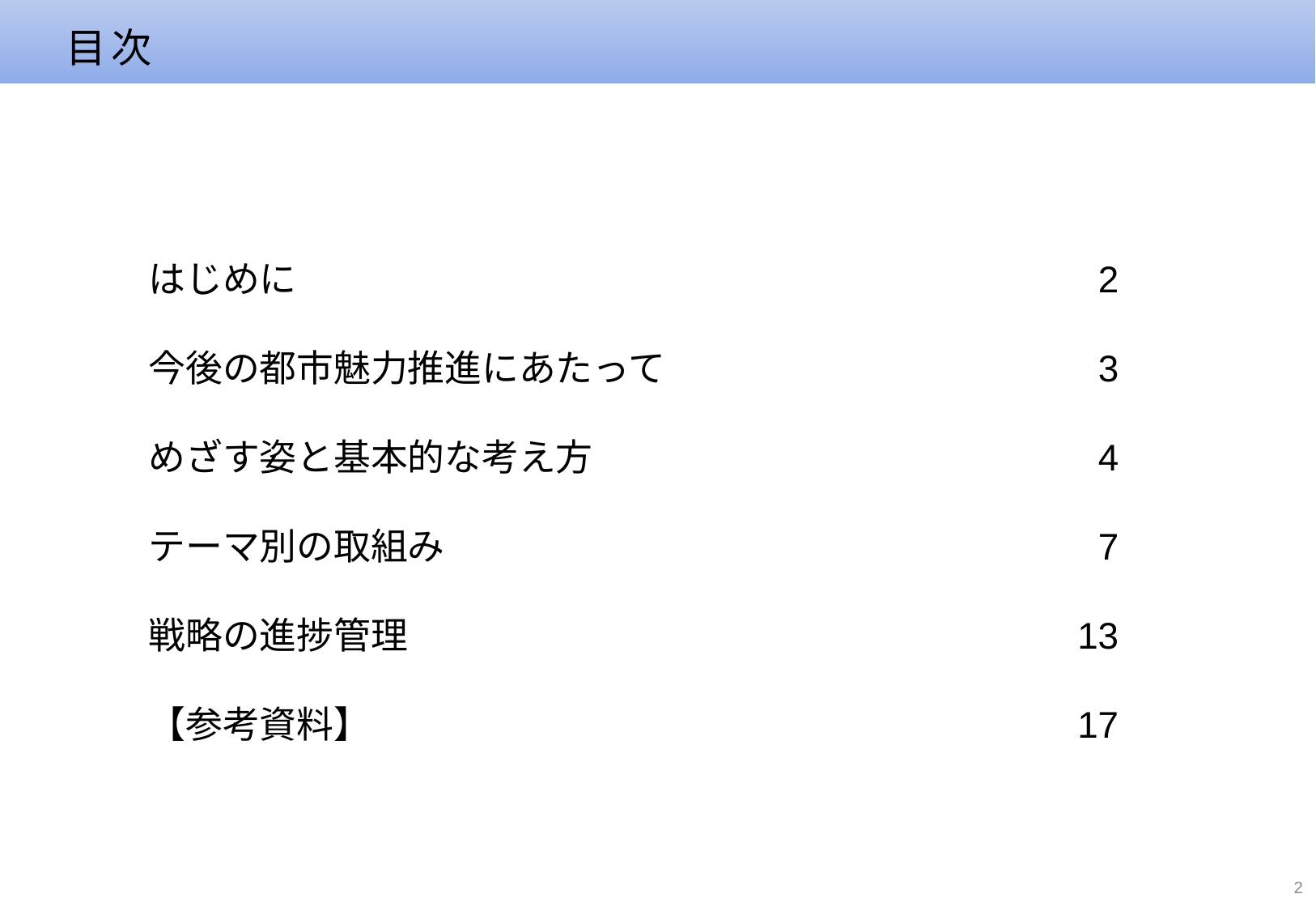

目次
2

3

　4

7

13

17
はじめに

今後の都市魅力推進にあたって

めざす姿と基本的な考え方

テーマ別の取組み

戦略の進捗管理

【参考資料】
2